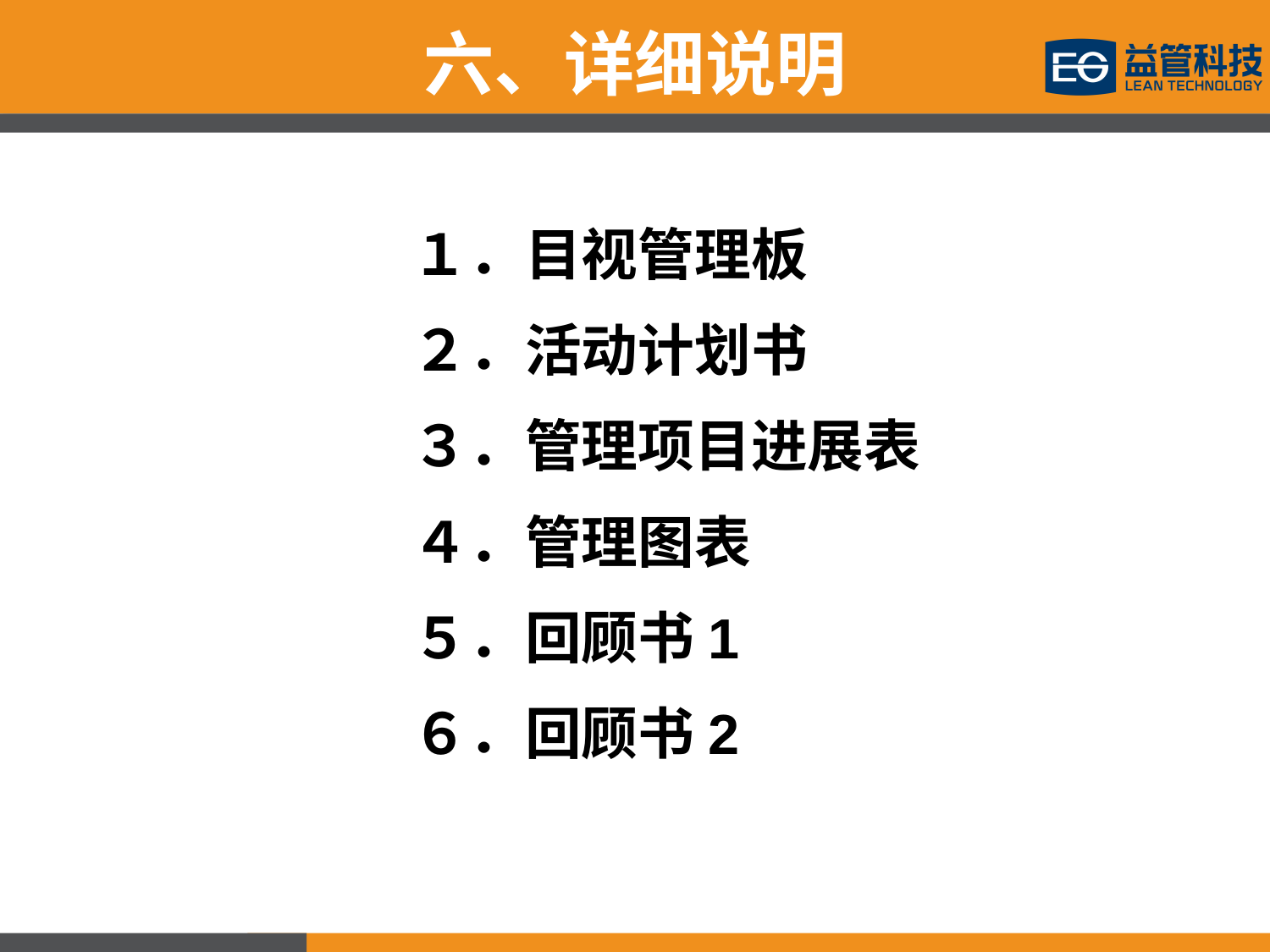

六、详细说明
１．目视管理板
２．活动计划书
３．管理项目进展表
４．管理图表
５．回顾书1
６．回顾书2